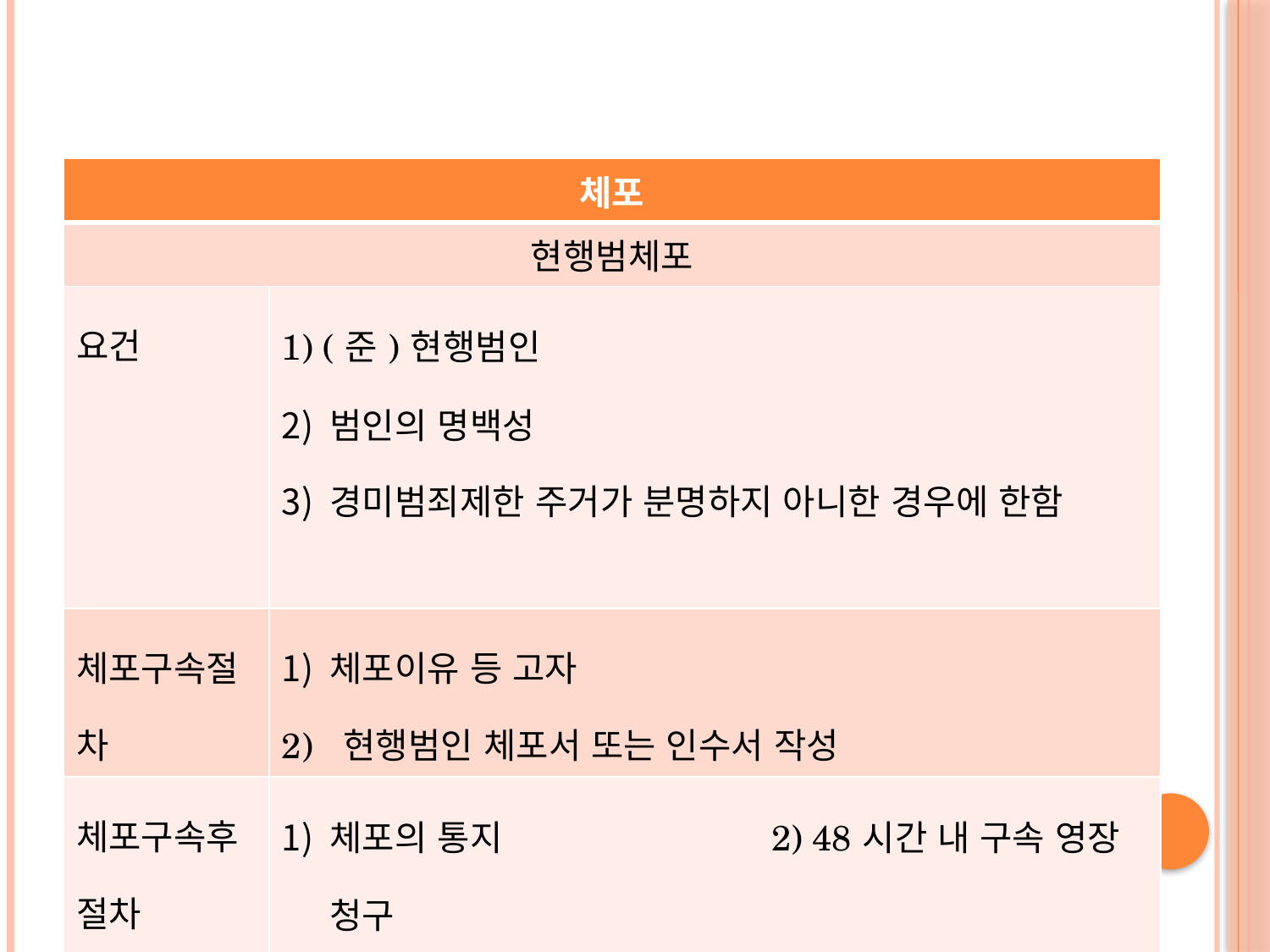

#
| 체포 |  |
| --- | --- |
| 현행범체포 |  |
| 요건 | 1) (준)현행범인 범인의 명백성 경미범죄제한 주거가 분명하지 아니한 경우에 한함 |
| 체포구속절차 | 체포이유 등 고자 2) 현행범인 체포서 또는 인수서 작성 |
| 체포구속후 절차 | 체포의 통지 2) 48시간 내 구속 영장 청구 3) 피의자 석방(검사지휘 필요치 않음) 4) 석방보고 |
| 기간 | 48시간 |